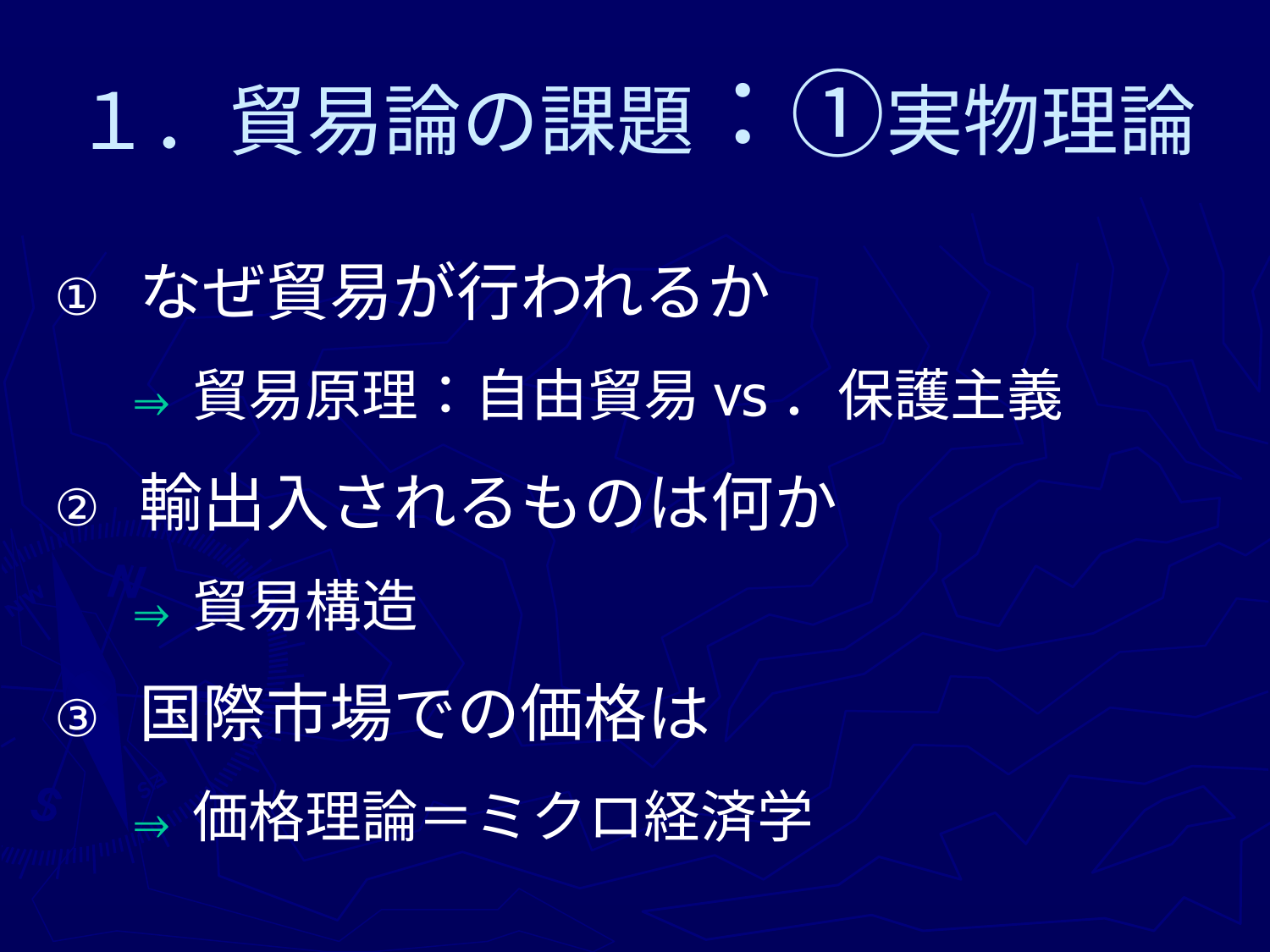

# １．貿易論の課題：①実物理論
なぜ貿易が行われるか
貿易原理：自由貿易vs．保護主義
輸出入されるものは何か
貿易構造
国際市場での価格は
価格理論＝ミクロ経済学